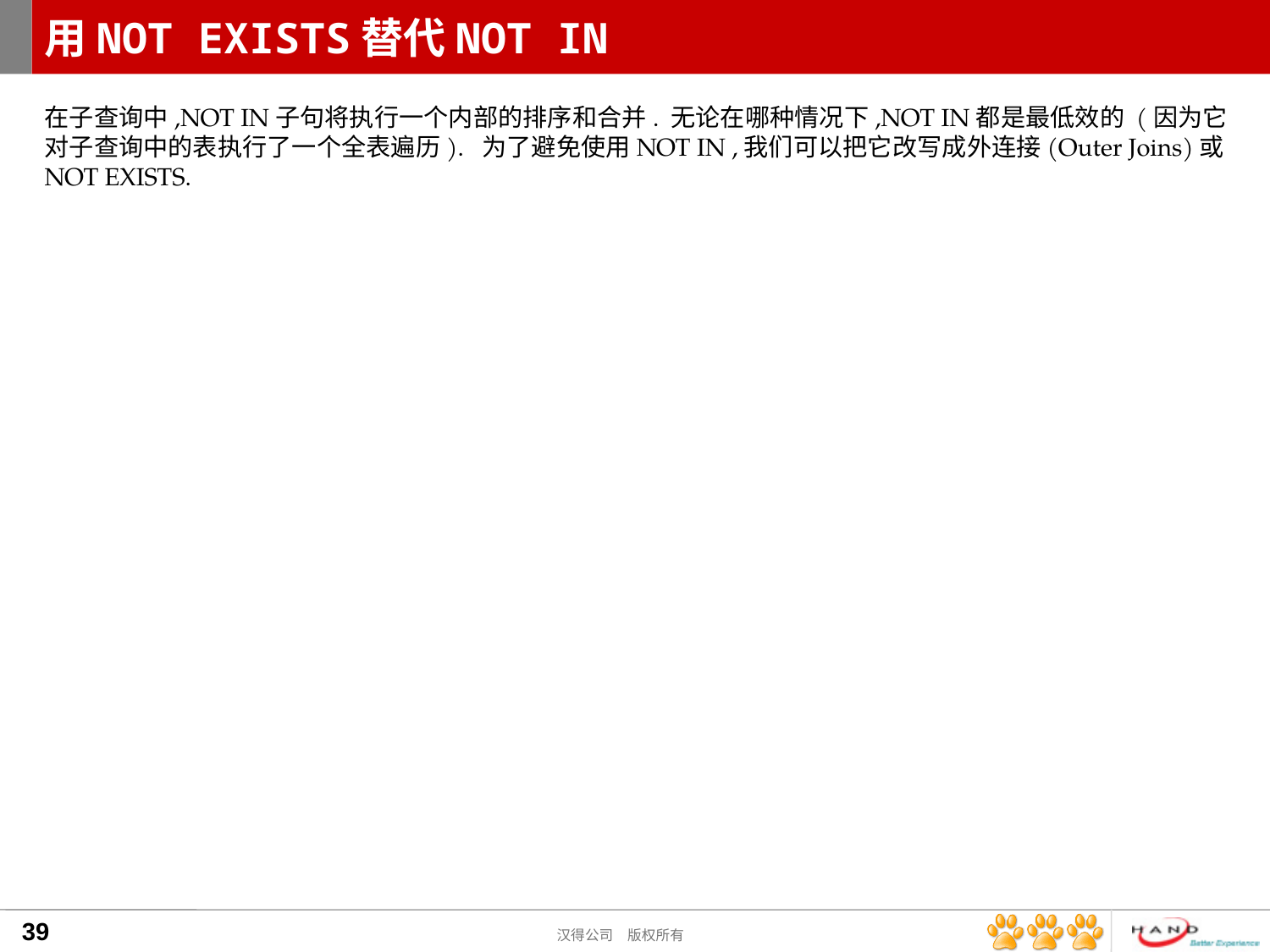

# 用NOT EXISTS替代NOT IN
在子查询中,NOT IN子句将执行一个内部的排序和合并. 无论在哪种情况下,NOT IN都是最低效的 (因为它对子查询中的表执行了一个全表遍历).  为了避免使用NOT IN ,我们可以把它改写成外连接(Outer Joins)或NOT EXISTS.

39